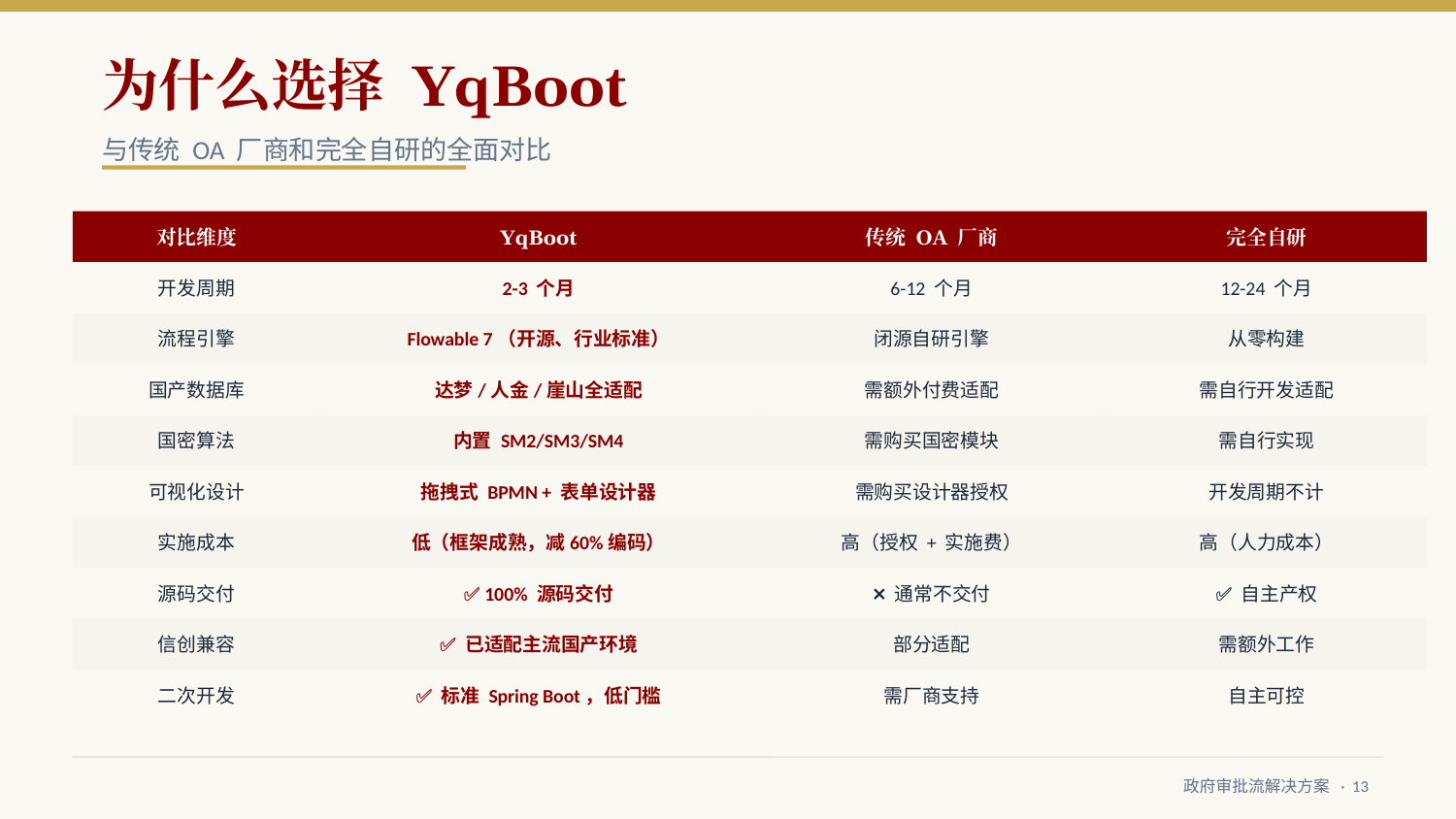

为什么选择 YqBoot
与传统 OA 厂商和完全自研的全面对比

对比维度

YqBoot

传统 OA 厂商

完全自研
开发周期
2-3 个月
6-12 个月
12-24 个月

流程引擎

Flowable 7（开源、行业标准）

闭源自研引擎

从零构建
国产数据库
达梦/人金/崖山全适配
需额外付费适配
需自行开发适配

国密算法

内置 SM2/SM3/SM4

需购买国密模块

需自行实现
可视化设计
拖拽式 BPMN + 表单设计器
需购买设计器授权
开发周期不计

实施成本

低（框架成熟，减60%编码）

高（授权 + 实施费）

高（人力成本）
源码交付
✅ 100% 源码交付
❌ 通常不交付
✅ 自主产权

信创兼容

✅ 已适配主流国产环境

部分适配

需额外工作
二次开发
✅ 标准 Spring Boot，低门槛
需厂商支持
自主可控

政府审批流解决方案  ·  13